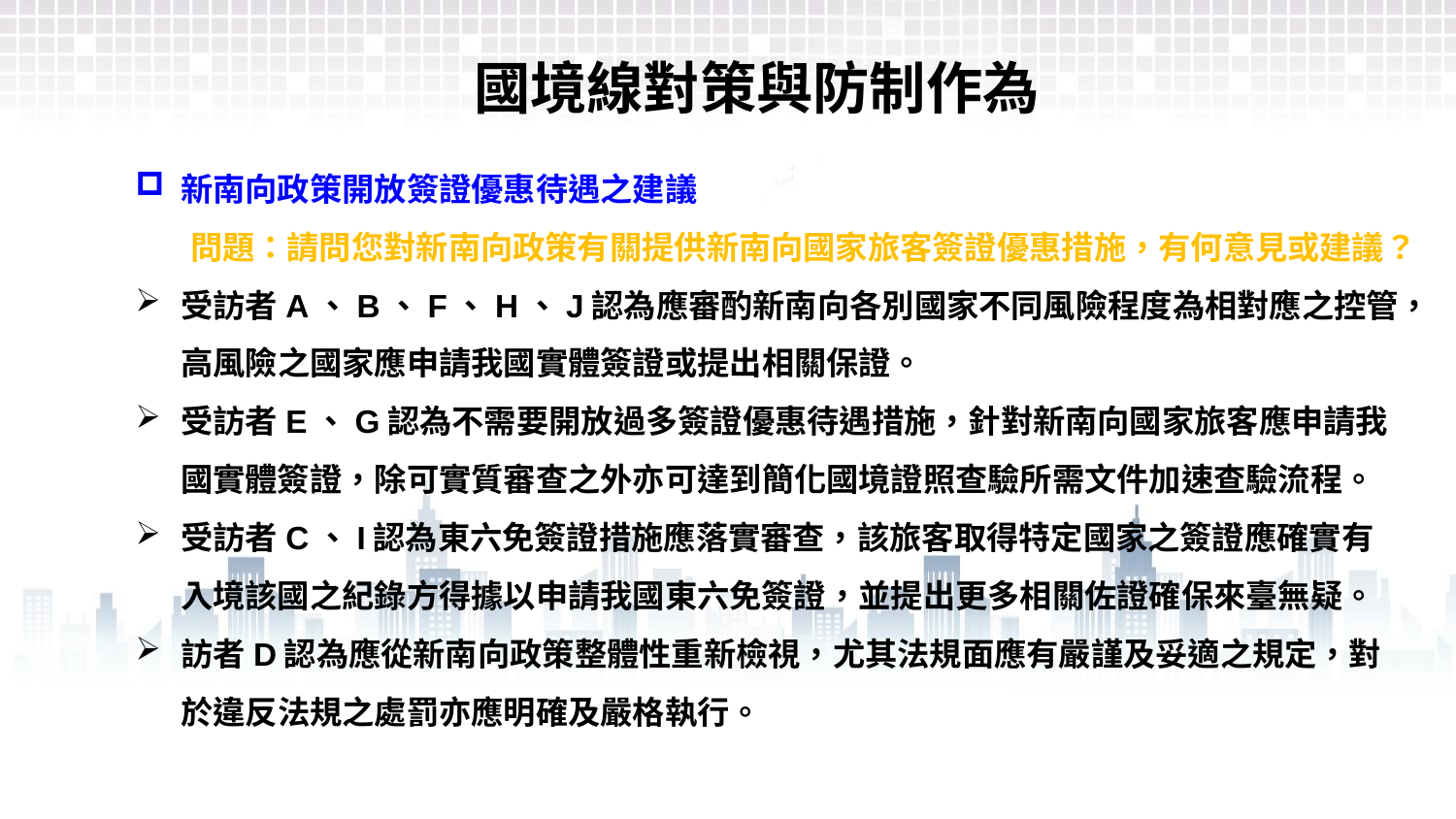

國境線對策與防制作為

新南向政策開放簽證優惠待遇之建議
問題：請問您對新南向政策有關提供新南向國家旅客簽證優惠措施，有何意見或建議？
受訪者A、B、F、H、J認為應審酌新南向各別國家不同風險程度為相對應之控管，高風險之國家應申請我國實體簽證或提出相關保證。
受訪者E、G認為不需要開放過多簽證優惠待遇措施，針對新南向國家旅客應申請我國實體簽證，除可實質審查之外亦可達到簡化國境證照查驗所需文件加速查驗流程。
受訪者C、I認為東六免簽證措施應落實審查，該旅客取得特定國家之簽證應確實有入境該國之紀錄方得據以申請我國東六免簽證，並提出更多相關佐證確保來臺無疑。
訪者D認為應從新南向政策整體性重新檢視，尤其法規面應有嚴謹及妥適之規定，對於違反法規之處罰亦應明確及嚴格執行。